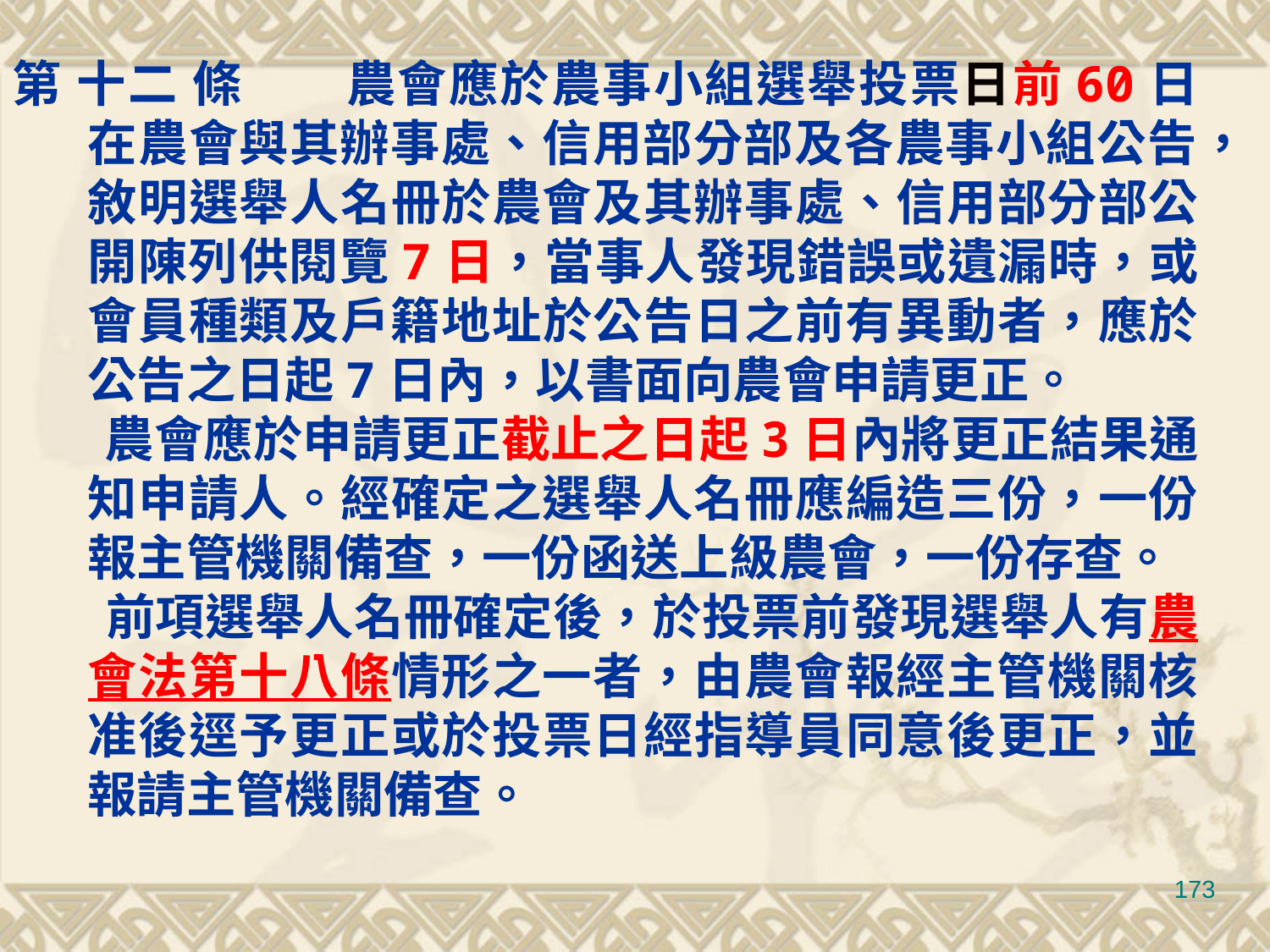

第 十二 條　　農會應於農事小組選舉投票日前60日在農會與其辦事處、信用部分部及各農事小組公告，敘明選舉人名冊於農會及其辦事處、信用部分部公開陳列供閱覽7日，當事人發現錯誤或遺漏時，或會員種類及戶籍地址於公告日之前有異動者，應於公告之日起7日內，以書面向農會申請更正。
       農會應於申請更正截止之日起3日內將更正結果通知申請人。經確定之選舉人名冊應編造三份，一份報主管機關備查，一份函送上級農會，一份存查。
       前項選舉人名冊確定後，於投票前發現選舉人有農會法第十八條情形之一者，由農會報經主管機關核准後逕予更正或於投票日經指導員同意後更正，並報請主管機關備查。

173